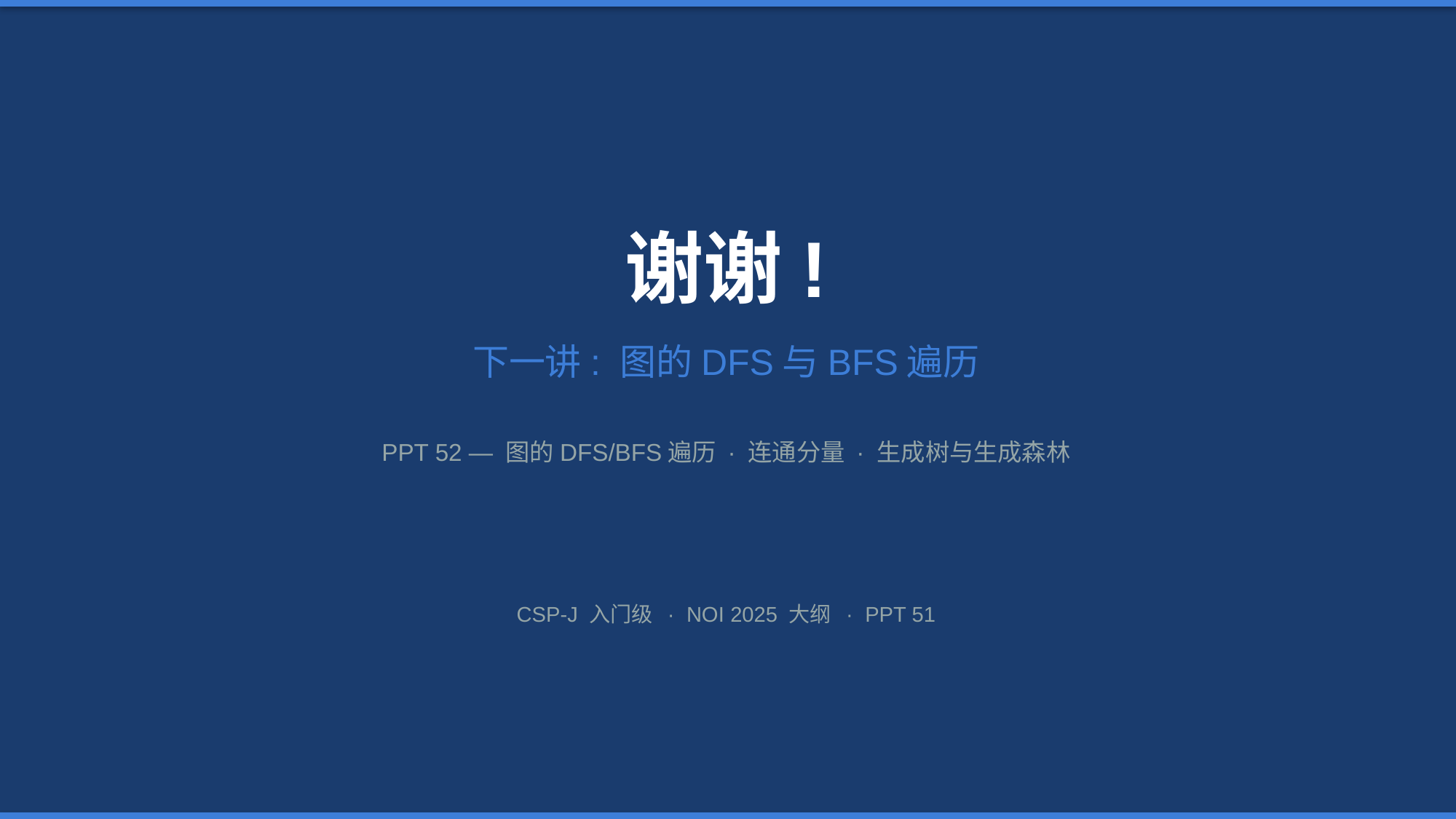

谢谢!
下一讲: 图的DFS与BFS遍历
PPT 52 — 图的DFS/BFS遍历 · 连通分量 · 生成树与生成森林
CSP-J 入门级  ·  NOI 2025 大纲  ·  PPT 51